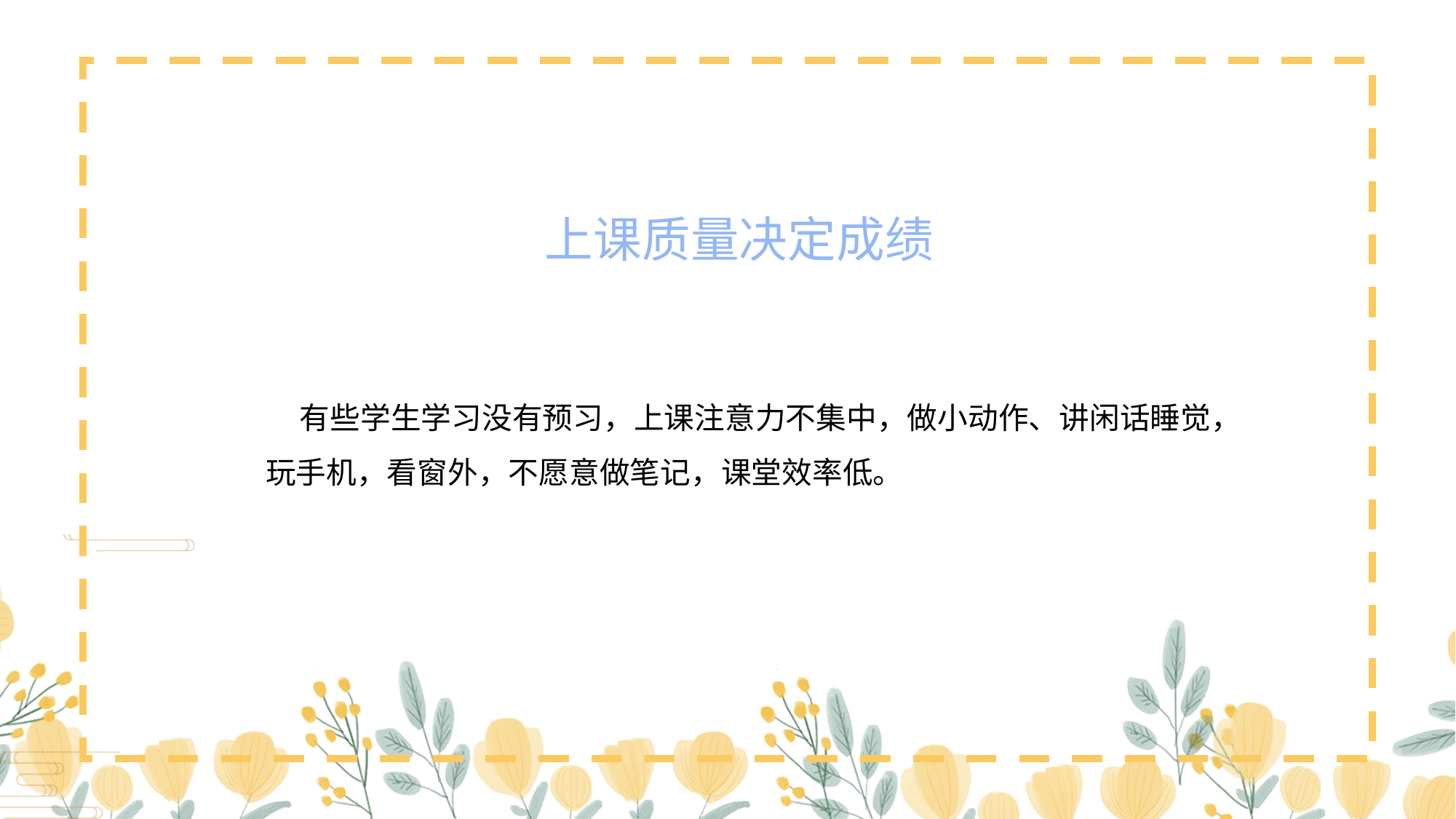

上课质量决定成绩
    有些学生学习没有预习，上课注意力不集中，做小动作、讲闲话睡觉，玩手机，看窗外，不愿意做笔记，课堂效率低。